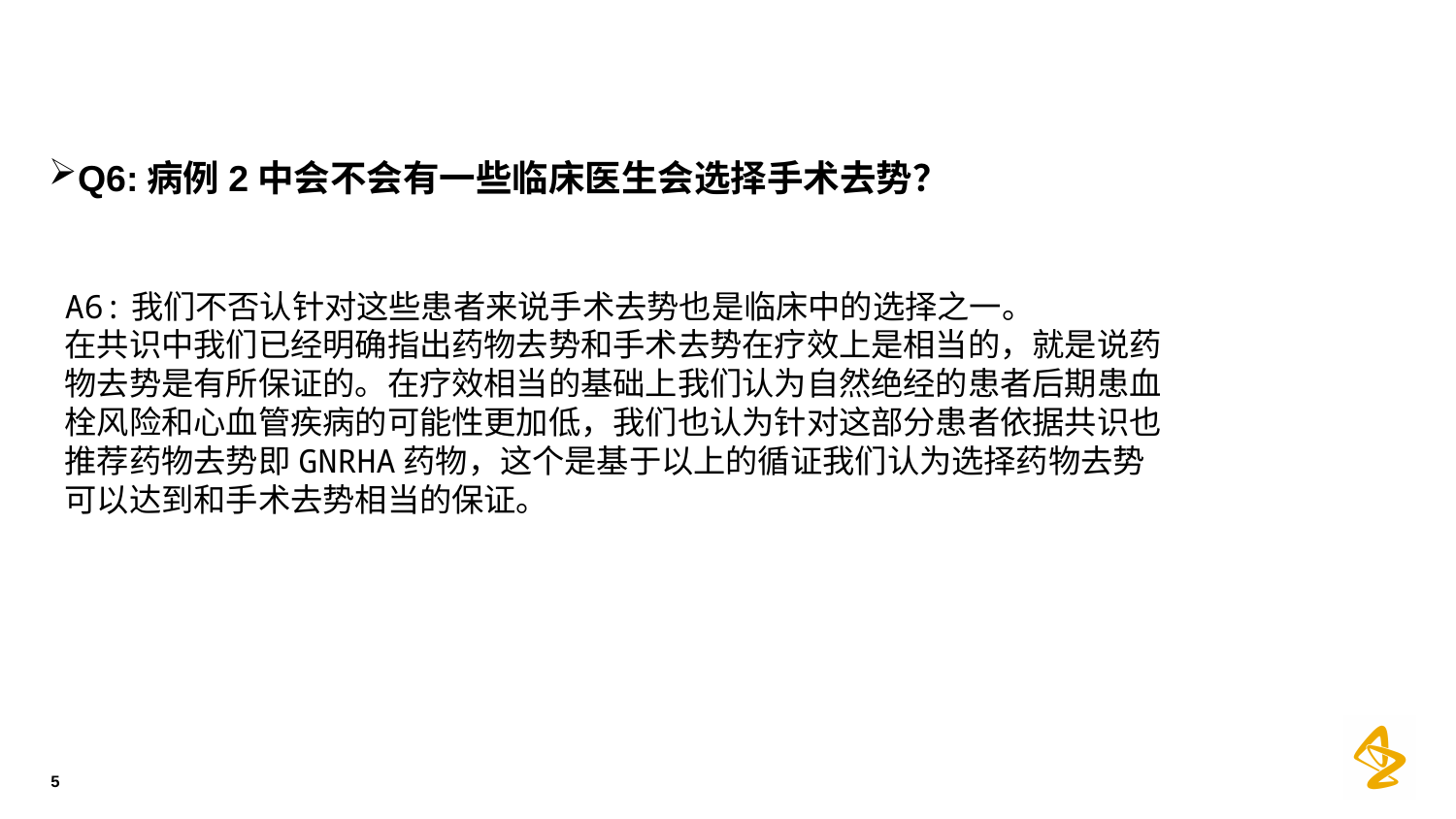

Q6:病例2中会不会有一些临床医生会选择手术去势？
A6:我们不否认针对这些患者来说手术去势也是临床中的选择之一。
在共识中我们已经明确指出药物去势和手术去势在疗效上是相当的，就是说药物去势是有所保证的。在疗效相当的基础上我们认为自然绝经的患者后期患血栓风险和心血管疾病的可能性更加低，我们也认为针对这部分患者依据共识也推荐药物去势即GNRHA药物，这个是基于以上的循证我们认为选择药物去势可以达到和手术去势相当的保证。
5